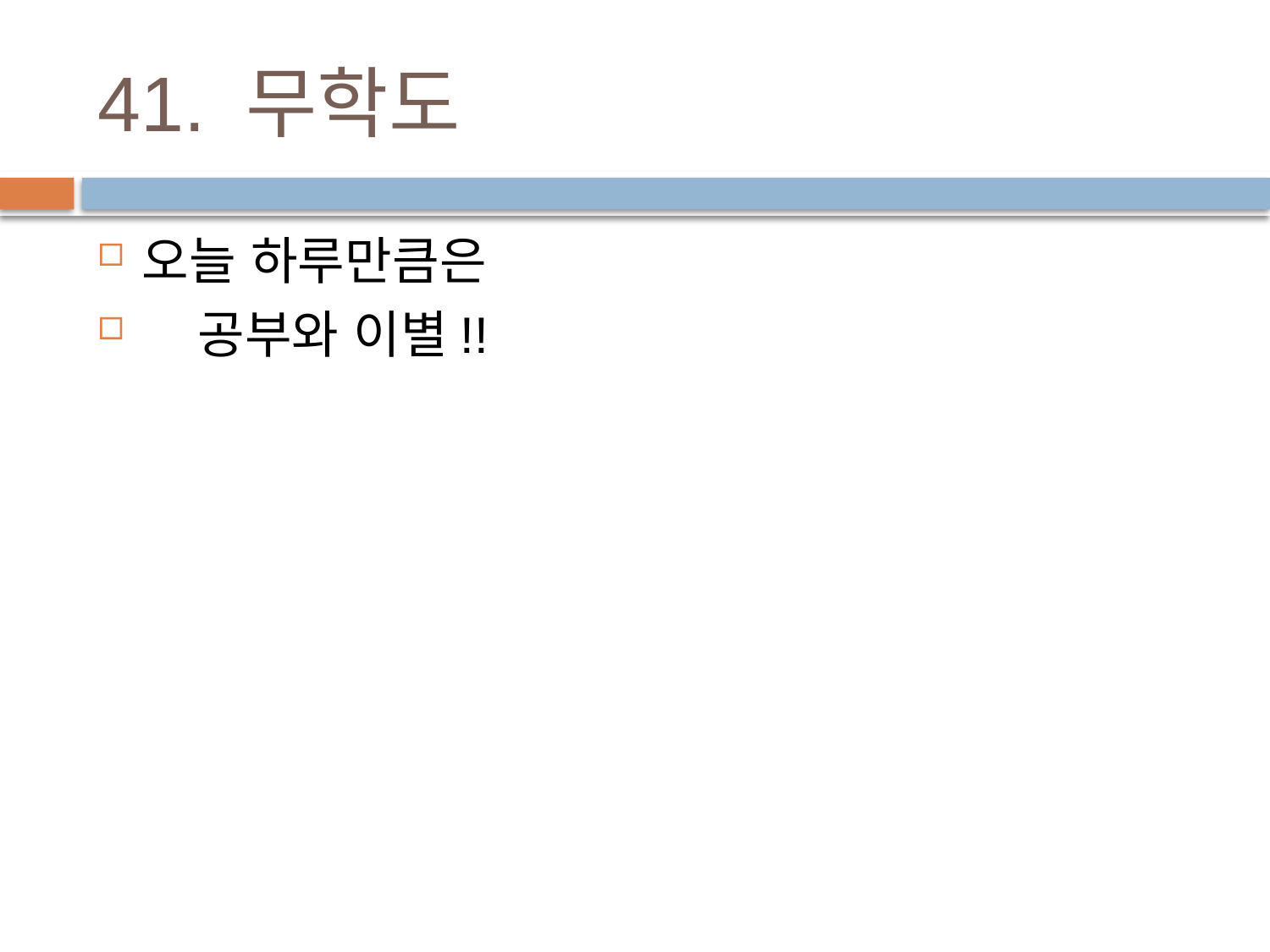

# 41. 무학도
오늘 하루만큼은
   공부와 이별!!